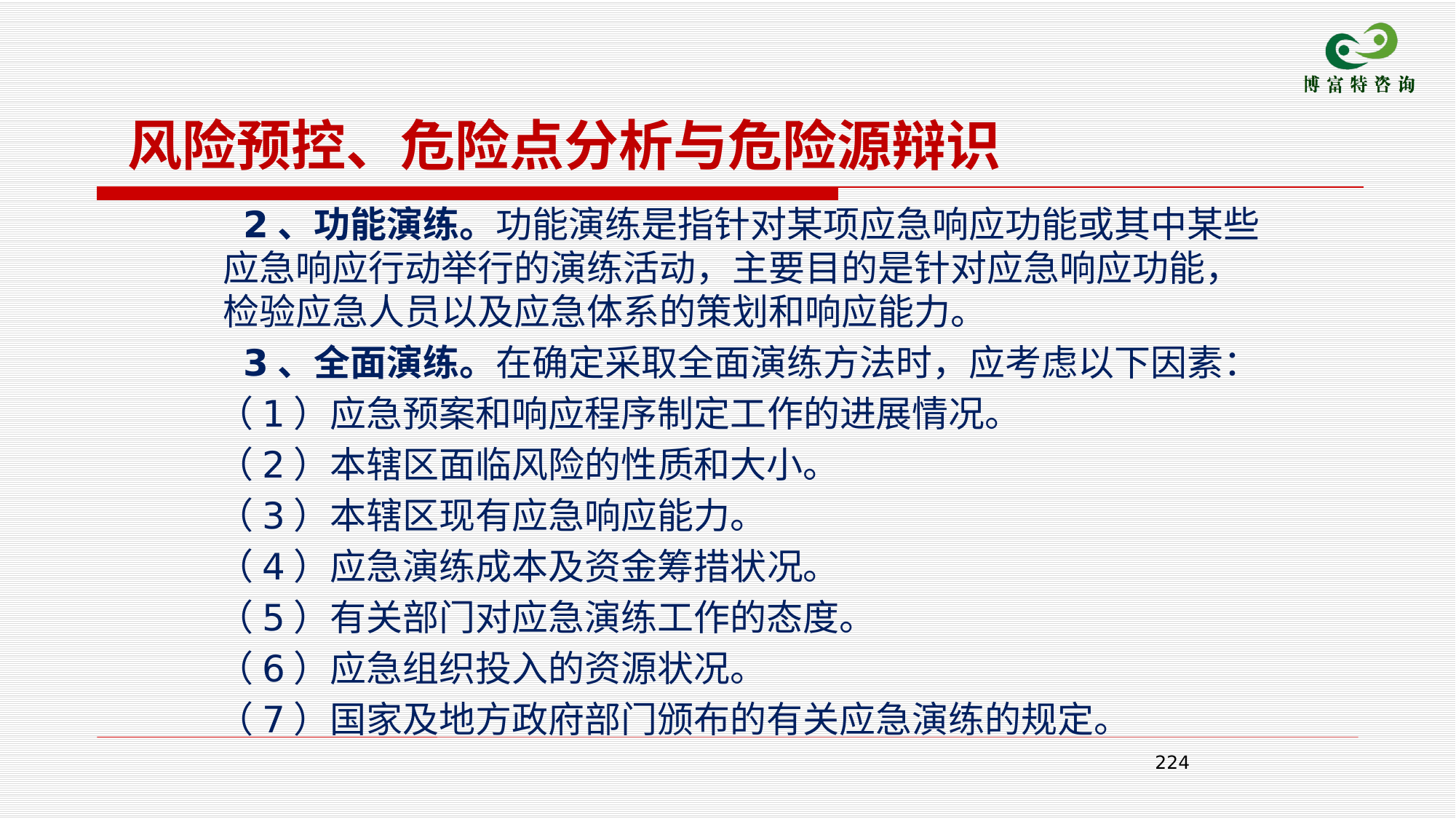

风险预控、危险点分析与危险源辩识
      2、功能演练。功能演练是指针对某项应急响应功能或其中某些应急响应行动举行的演练活动，主要目的是针对应急响应功能，检验应急人员以及应急体系的策划和响应能力。
      3、全面演练。在确定采取全面演练方法时，应考虑以下因素：
     （1）应急预案和响应程序制定工作的进展情况。
     （2）本辖区面临风险的性质和大小。
     （3）本辖区现有应急响应能力。
     （4）应急演练成本及资金筹措状况。
     （5）有关部门对应急演练工作的态度。
     （6）应急组织投入的资源状况。
     （7）国家及地方政府部门颁布的有关应急演练的规定。

224